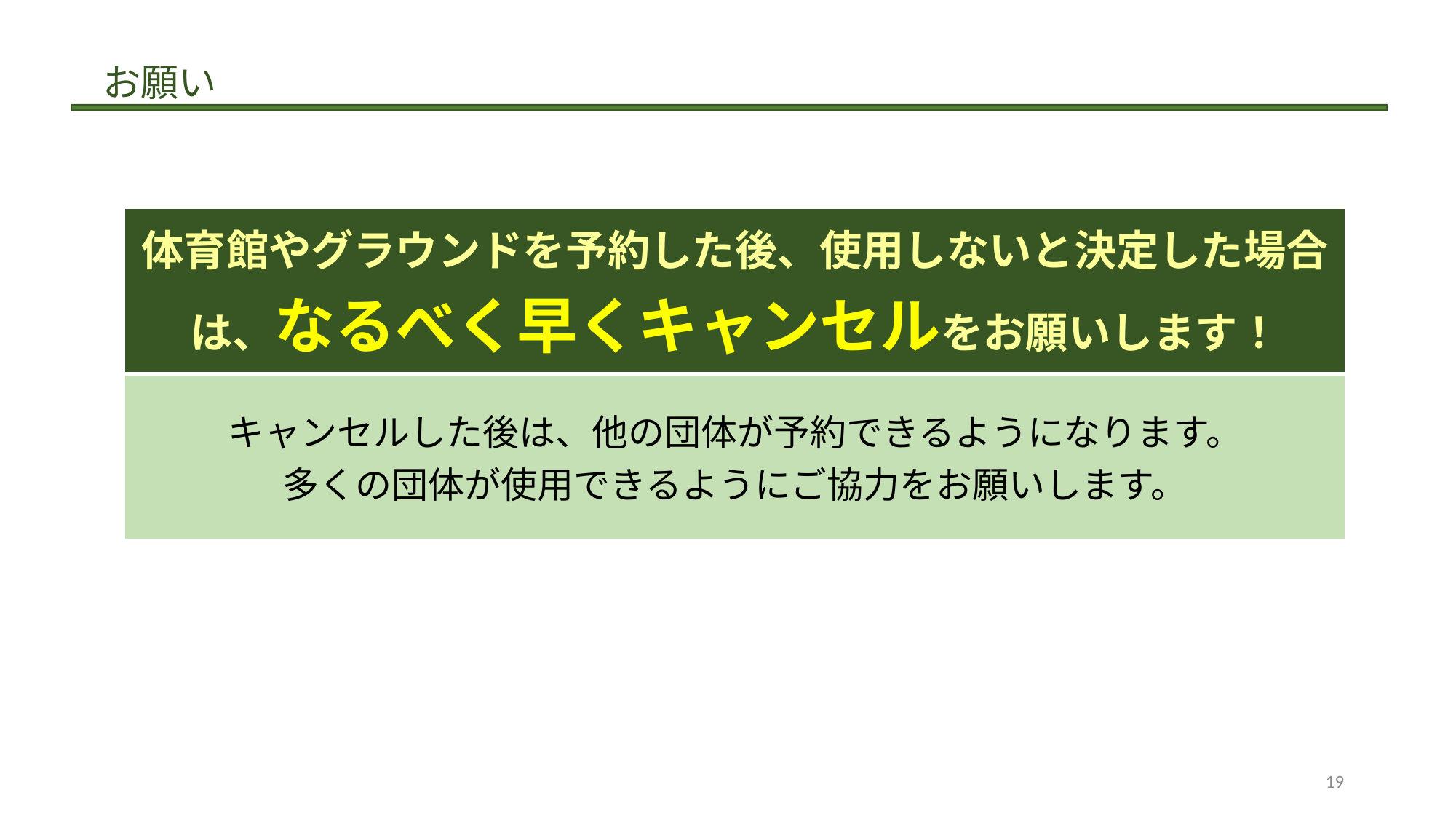

お願い

|  |  |
| --- | --- |
| 体育館やグラウンドを予約した後、使用しないと決定した場合は、なるべく早くキャンセルをお願いします！ |
| --- |
| キャンセルした後は、他の団体が予約できるようになります。 多くの団体が使用できるようにご協力をお願いします。 |
19